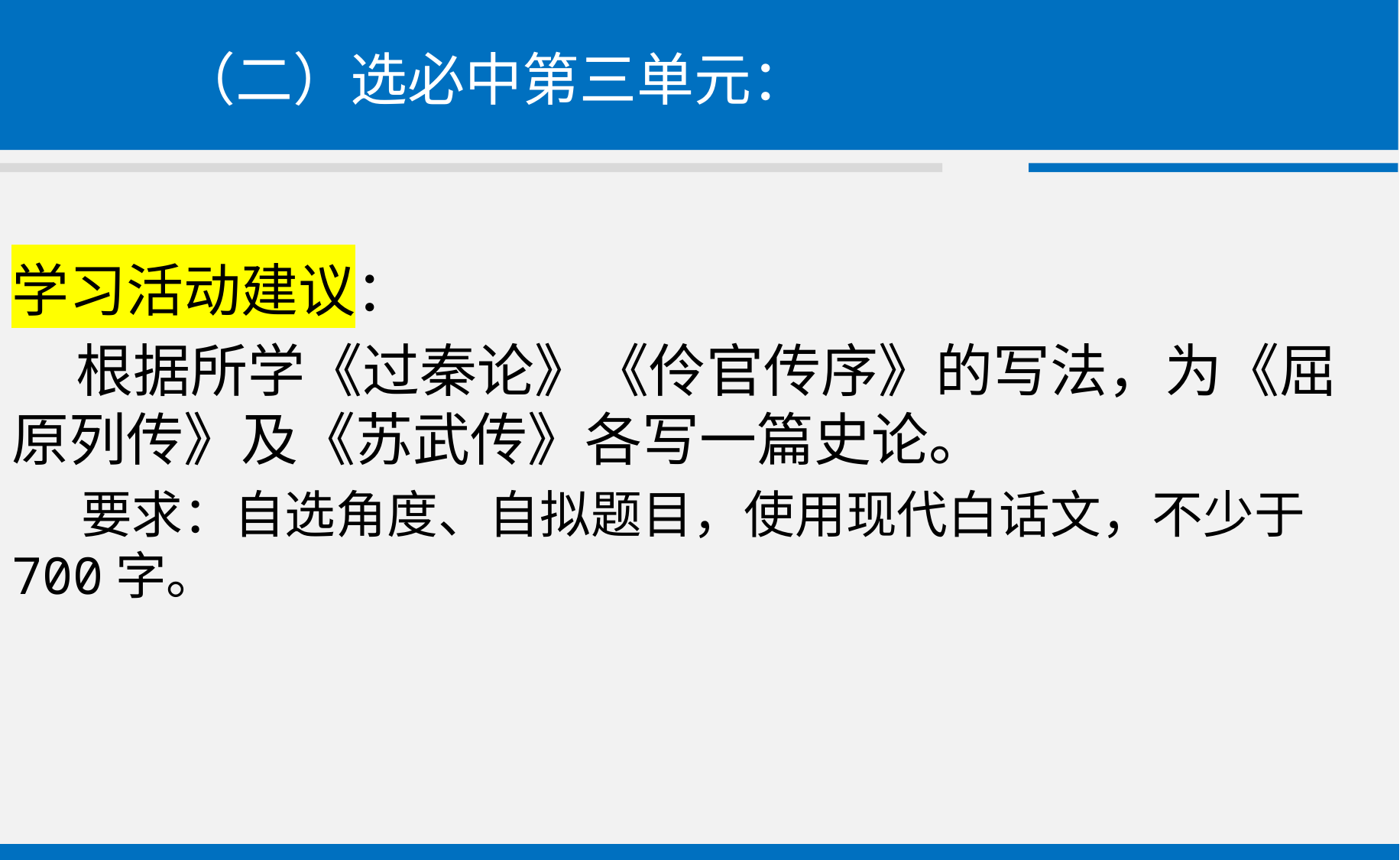

# （二）选必中第三单元：

学习活动建议：
    根据所学《过秦论》《伶官传序》的写法，为《屈原列传》及《苏武传》各写一篇史论。
     要求：自选角度、自拟题目，使用现代白话文，不少于700字。